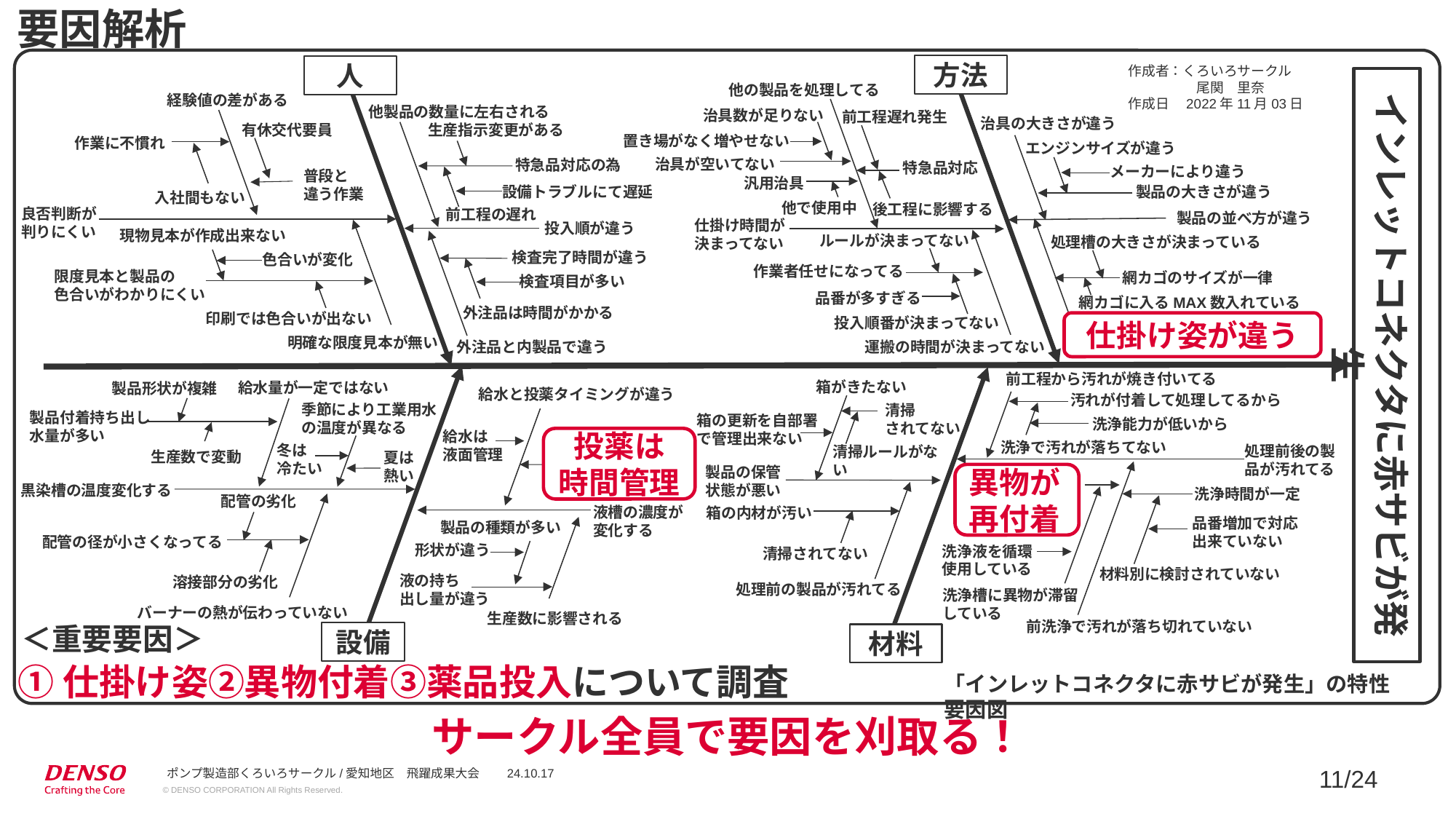

要因解析

方法
人
作成者：くろいろサークル
　　　　　尾関　里奈
作成日　2022年11月03日
インレットコネクタに赤サビが発生
他の製品を処理してる
経験値の差がある
他製品の数量に左右される
治具数が足りない
前工程遅れ発生
治具の大きさが違う
有休交代要員
生産指示変更がある
置き場がなく増やせない
作業に不慣れ
エンジンサイズが違う
治具が空いてない
特急品対応の為
特急品対応
メーカーにより違う
普段と
違う作業
汎用治具
設備トラブルにて遅延
製品の大きさが違う
入社間もない
他で使用中
後工程に影響する
良否判断が
判りにくい
前工程の遅れ
製品の並べ方が違う
仕掛け時間が
決まってない
投入順が違う
現物見本が作成出来ない
ルールが決まってない
処理槽の大きさが決まっている
検査完了時間が違う
色合いが変化
作業者任せになってる
限度見本と製品の
色合いがわかりにくい
網カゴのサイズが一律
検査項目が多い
品番が多すぎる
網カゴに入るMAX数入れている
外注品は時間がかかる
印刷では色合いが出ない
投入順番が決まってない
仕掛け姿が違う
明確な限度見本が無い
運搬の時間が決まってない
外注品と内製品で違う
前工程から汚れが焼き付いてる
箱がきたない
給水量が一定ではない
製品形状が複雑
給水と投薬タイミングが違う
汚れが付着して処理してるから
季節により工業用水の温度が異なる
清掃
されてない
製品付着持ち出し
水量が多い
箱の更新を自部署で管理出来ない
洗浄能力が低いから
給水は
液面管理
投薬は
時間管理
洗浄で汚れが落ちてない
冬は
冷たい
処理前後の製品が汚れてる
清掃ルールがない
生産数で変動
夏は
熱い
製品の保管
状態が悪い
異物が
再付着
黒染槽の温度変化する
洗浄時間が一定
配管の劣化
液槽の濃度が
変化する
箱の内材が汚い
品番増加で対応
出来ていない
製品の種類が多い
配管の径が小さくなってる
形状が違う
洗浄液を循環
使用している
清掃されてない
材料別に検討されていない
液の持ち
出し量が違う
溶接部分の劣化
処理前の製品が汚れてる
洗浄槽に異物が滞留している
バーナーの熱が伝わっていない
生産数に影響される
前洗浄で汚れが落ち切れていない
＜重要要因＞
設備
材料
①仕掛け姿②異物付着③薬品投入について調査
「インレットコネクタに赤サビが発生」の特性要因図
サークル全員で要因を刈取る！
ポンプ製造部くろいろサークル/愛知地区　飛躍成果大会　　24.10.17
11/24